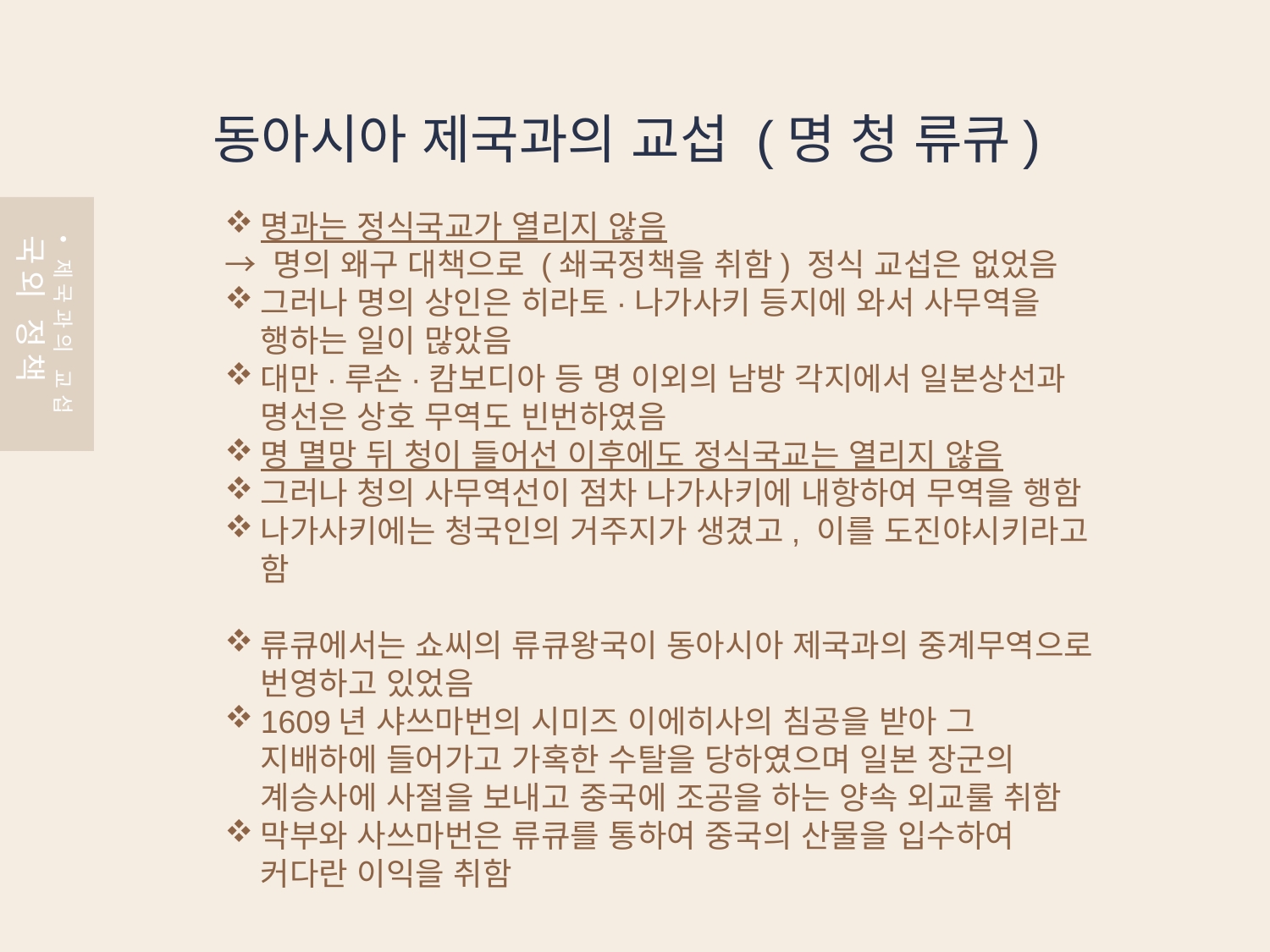

동아시아 제국과의 교섭 (명 청 류큐)

명과는 정식국교가 열리지 않음
→ 명의 왜구 대책으로 (쇄국정책을 취함) 정식 교섭은 없었음
그러나 명의 상인은 히라토·나가사키 등지에 와서 사무역을 행하는 일이 많았음
대만·루손·캄보디아 등 명 이외의 남방 각지에서 일본상선과 명선은 상호 무역도 빈번하였음
명 멸망 뒤 청이 들어선 이후에도 정식국교는 열리지 않음
그러나 청의 사무역선이 점차 나가사키에 내항하여 무역을 행함
나가사키에는 청국인의 거주지가 생겼고, 이를 도진야시키라고 함

류큐에서는 쇼씨의 류큐왕국이 동아시아 제국과의 중계무역으로 번영하고 있었음
1609년 샤쓰마번의 시미즈 이에히사의 침공을 받아 그 지배하에 들어가고 가혹한 수탈을 당하였으며 일본 장군의 계승사에 사절을 보내고 중국에 조공을 하는 양속 외교룰 취함
막부와 사쓰마번은 류큐를 통하여 중국의 산물을 입수하여 커다란 이익을 취함
제국과의 교섭
국외 정책